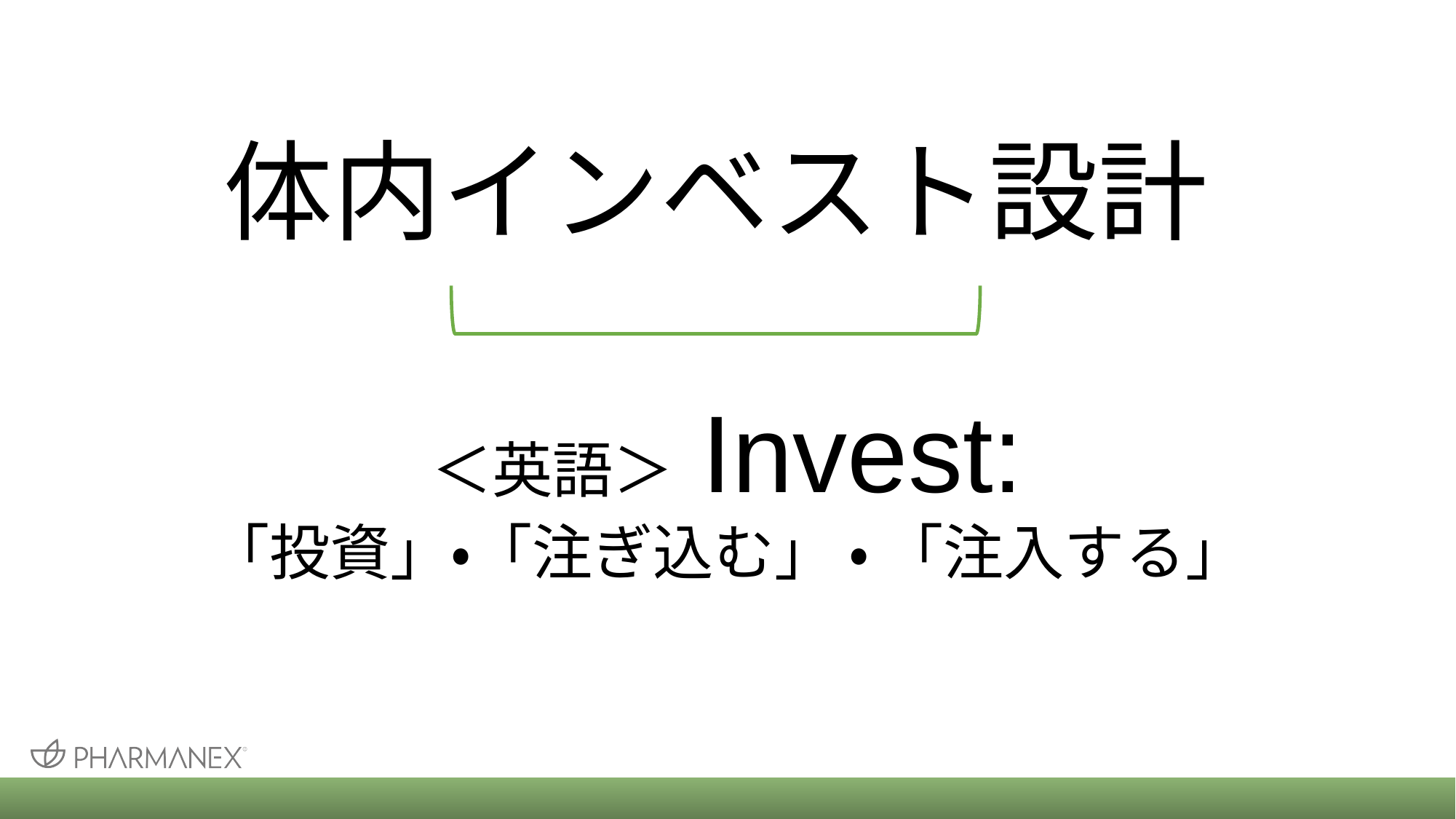

# 体内インベスト設計
＜英語＞ Invest:
「投資」・「注ぎ込む」 ・ 「注入する」